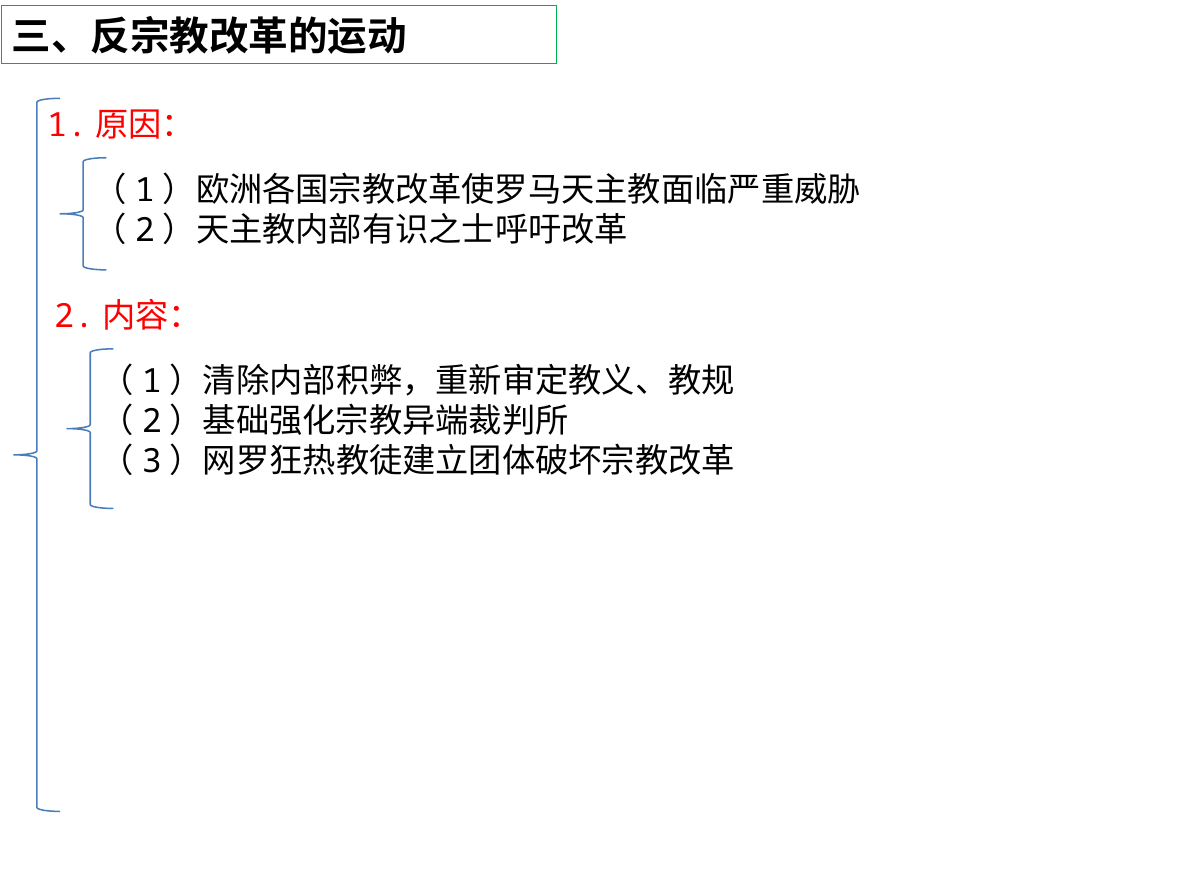

三、反宗教改革的运动

1.原因：

（1）欧洲各国宗教改革使罗马天主教面临严重威胁
（2）天主教内部有识之士呼吁改革
2.内容：

（1）清除内部积弊，重新审定教义、教规
（2）基础强化宗教异端裁判所
（3）网罗狂热教徒建立团体破坏宗教改革